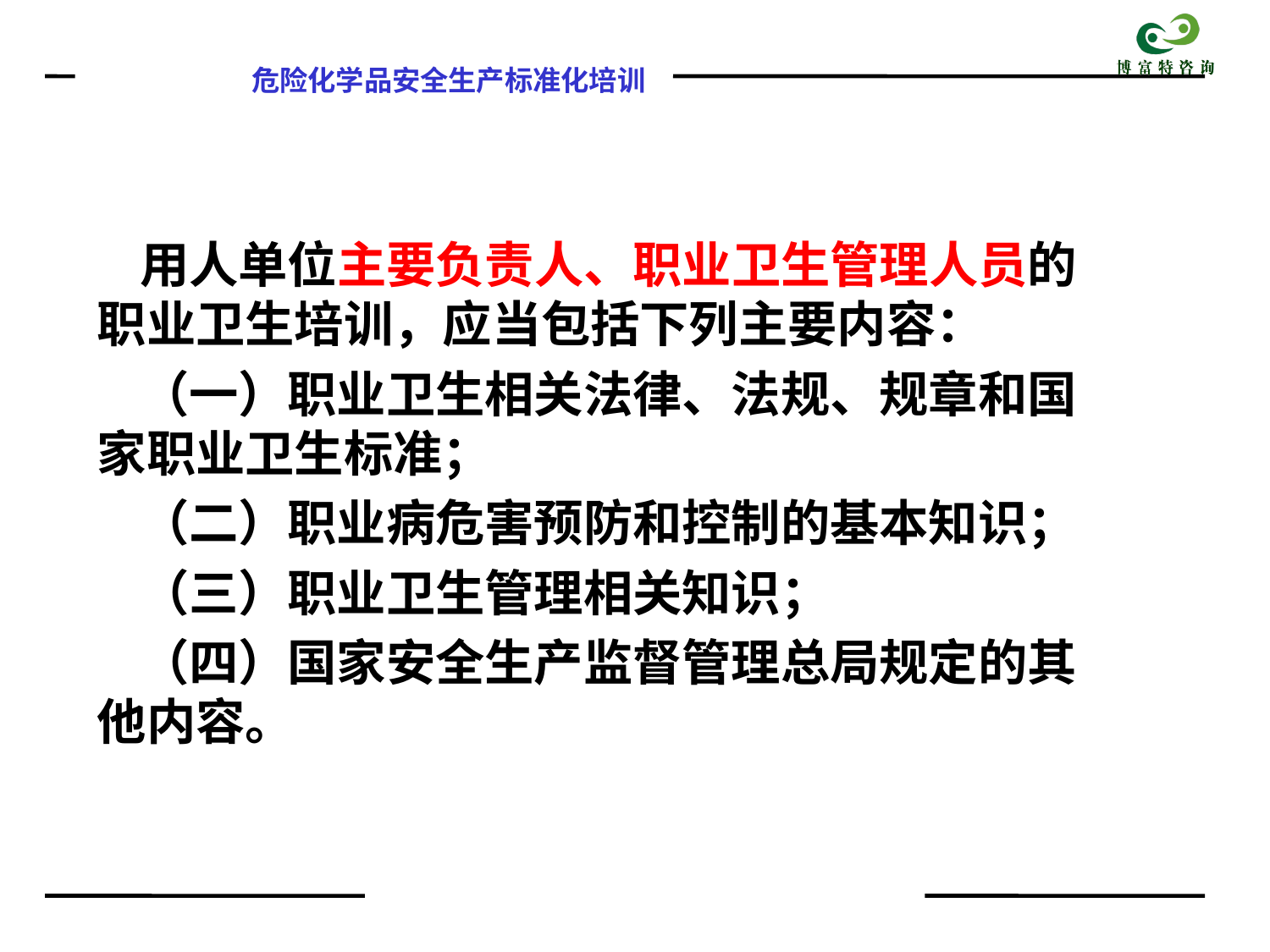

用人单位主要负责人、职业卫生管理人员的职业卫生培训，应当包括下列主要内容：
（一）职业卫生相关法律、法规、规章和国家职业卫生标准；
（二）职业病危害预防和控制的基本知识；
（三）职业卫生管理相关知识；
（四）国家安全生产监督管理总局规定的其他内容。